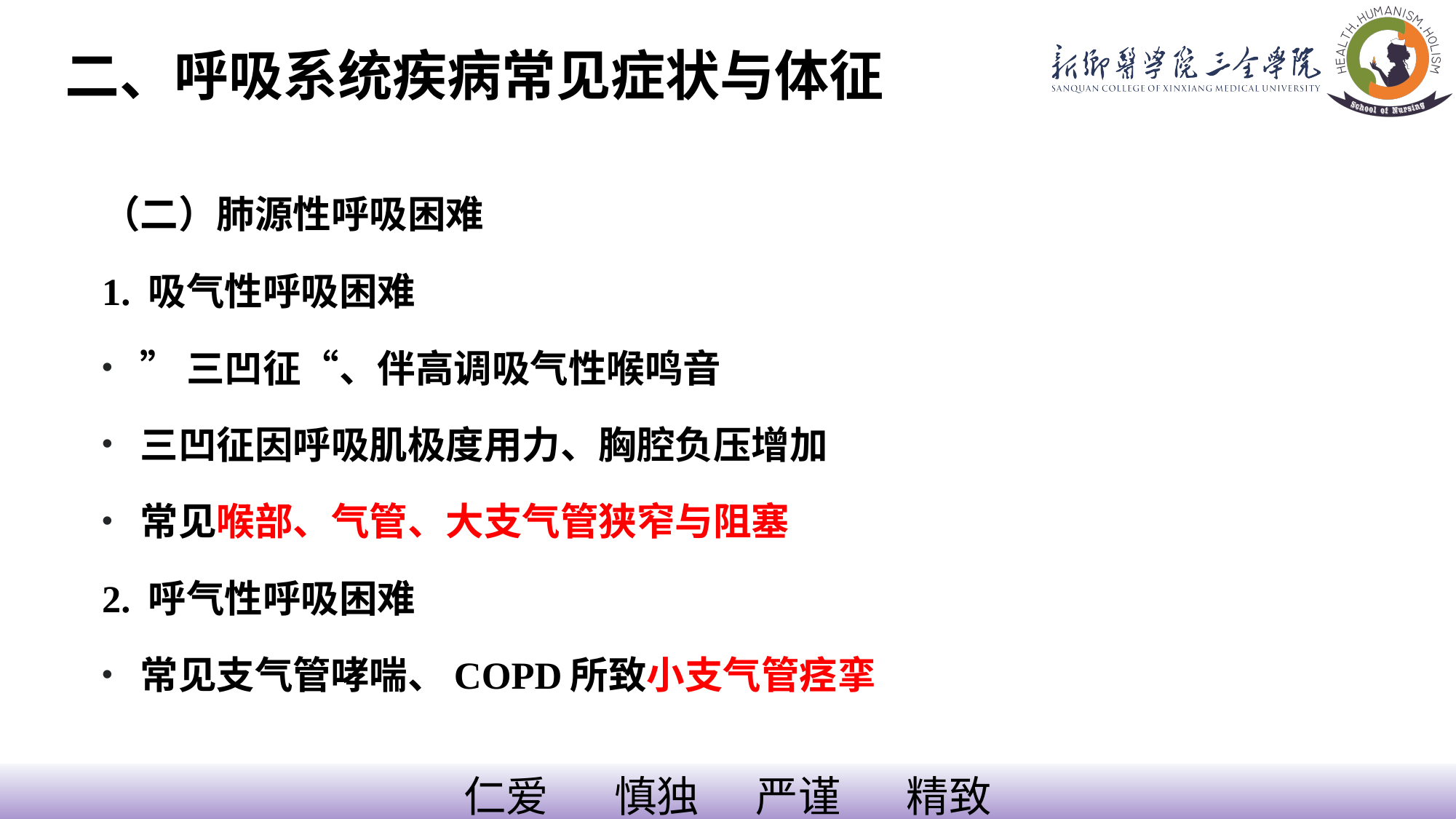

# 二、呼吸系统疾病常见症状与体征
（二）肺源性呼吸困难
1. 吸气性呼吸困难
”三凹征“、伴高调吸气性喉鸣音
三凹征因呼吸肌极度用力、胸腔负压增加
常见喉部、气管、大支气管狭窄与阻塞
2. 呼气性呼吸困难
常见支气管哮喘、COPD所致小支气管痉挛